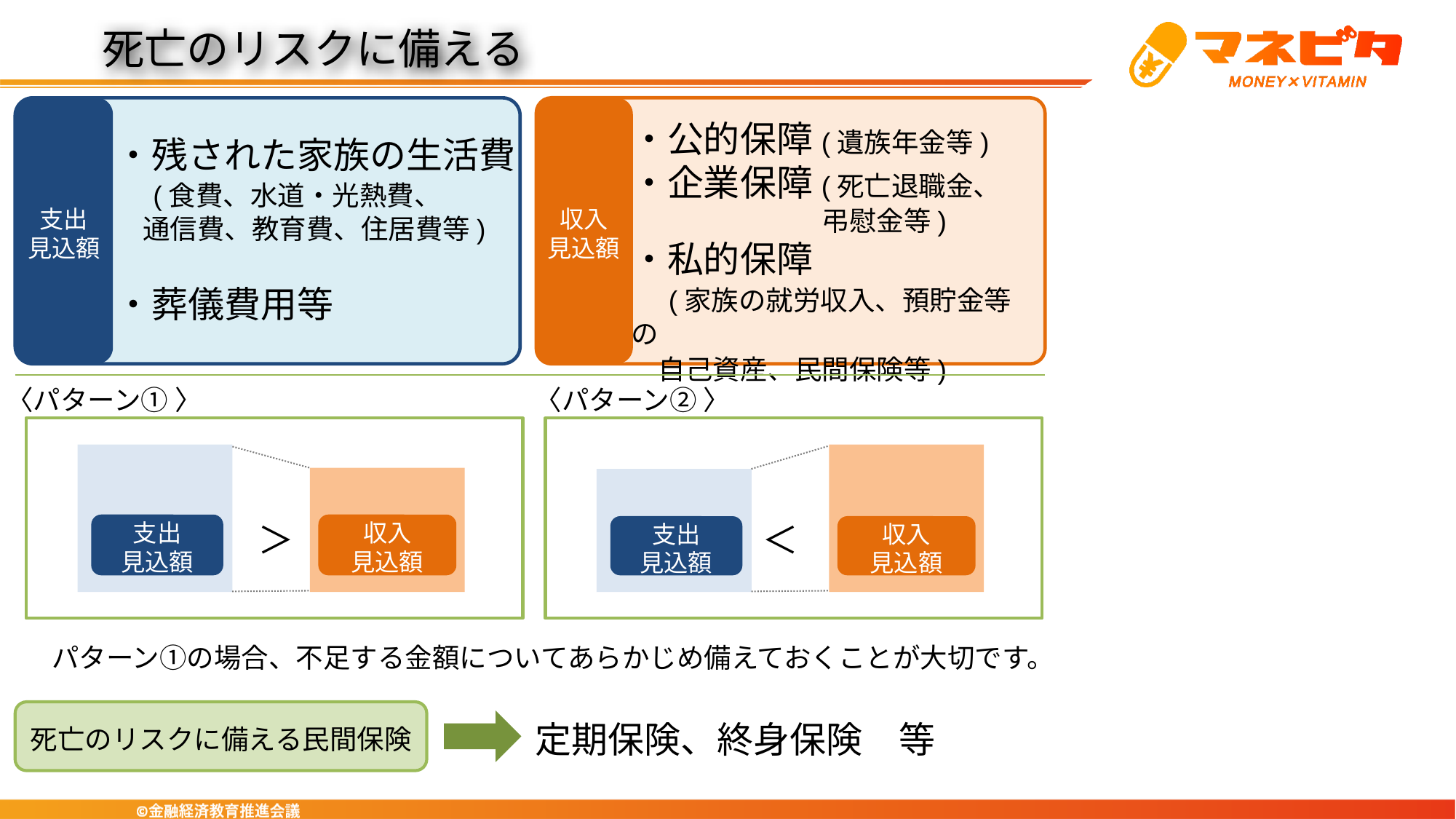

死亡のリスクに備える
支出
見込額

・残された家族の生活費
　(食費、水道・光熱費、
　通信費、教育費、住居費等)
・葬儀費用等
収入
見込額

・公的保障(遺族年金等)
・企業保障(死亡退職金、
　　　　　　　弔慰金等)
・私的保障
　(家族の就労収入、預貯金等の
　自己資産、民間保険等)

〈パターン① 〉

収入
見込額
支出
見込額
＞
〈パターン② 〉

支出
見込額
収入
見込額
＜
パターン①の場合、不足する金額についてあらかじめ備えておくことが大切です。
死亡のリスクに備える民間保険
定期保険、終身保険　等